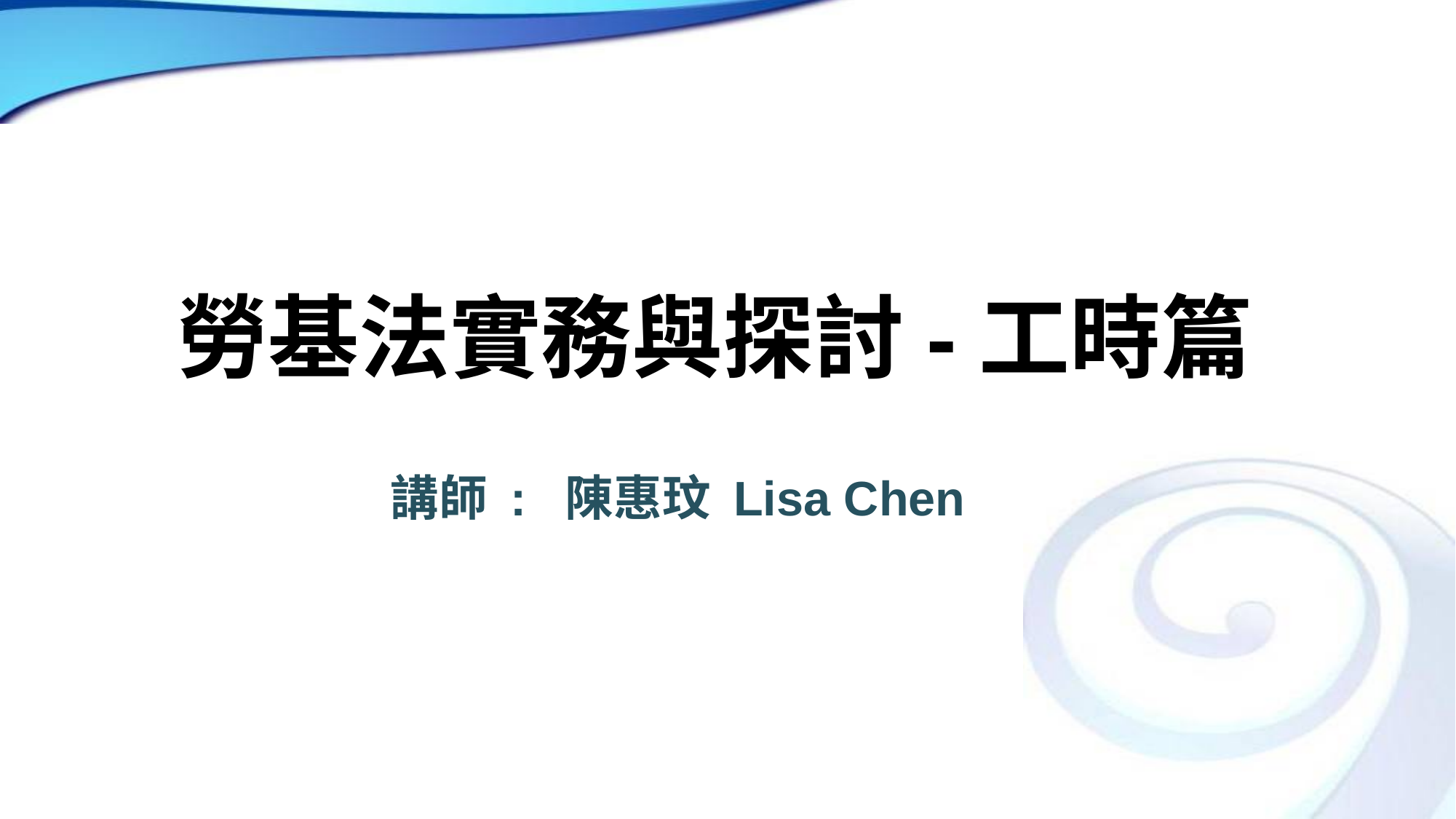

# 勞基法實務與探討-工時篇
講師 :  陳惠玟 Lisa Chen